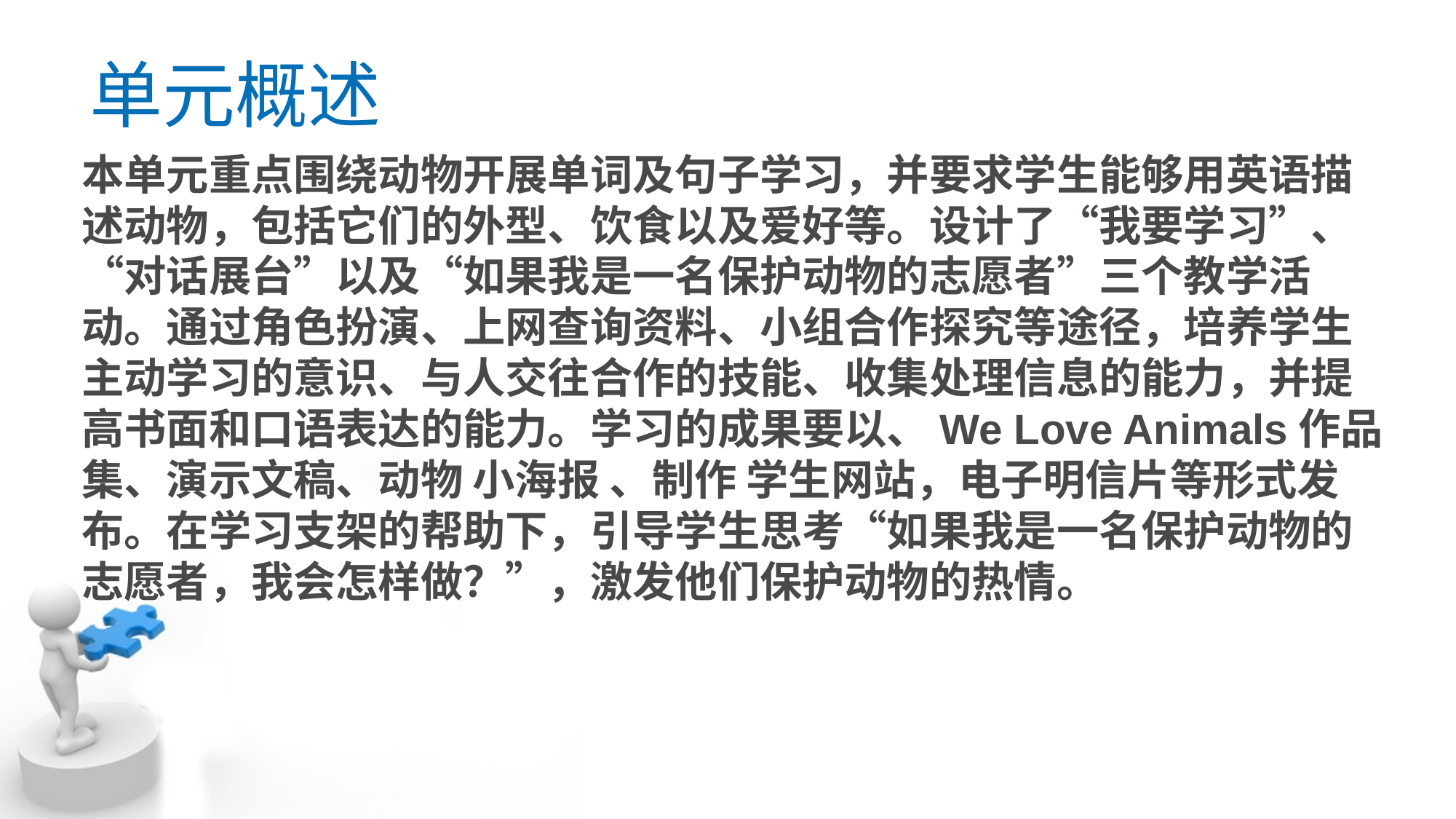

单元概述
本单元重点围绕动物开展单词及句子学习，并要求学生能够用英语描述动物，包括它们的外型、饮食以及爱好等。设计了“我要学习”、“对话展台”以及“如果我是一名保护动物的志愿者”三个教学活动。通过角色扮演、上网查询资料、小组合作探究等途径，培养学生主动学习的意识、与人交往合作的技能、收集处理信息的能力，并提高书面和口语表达的能力。学习的成果要以、We Love Animals作品集、演示文稿、动物 小海报 、制作 学生网站，电子明信片等形式发布。在学习支架的帮助下，引导学生思考“如果我是一名保护动物的志愿者，我会怎样做？”，激发他们保护动物的热情。